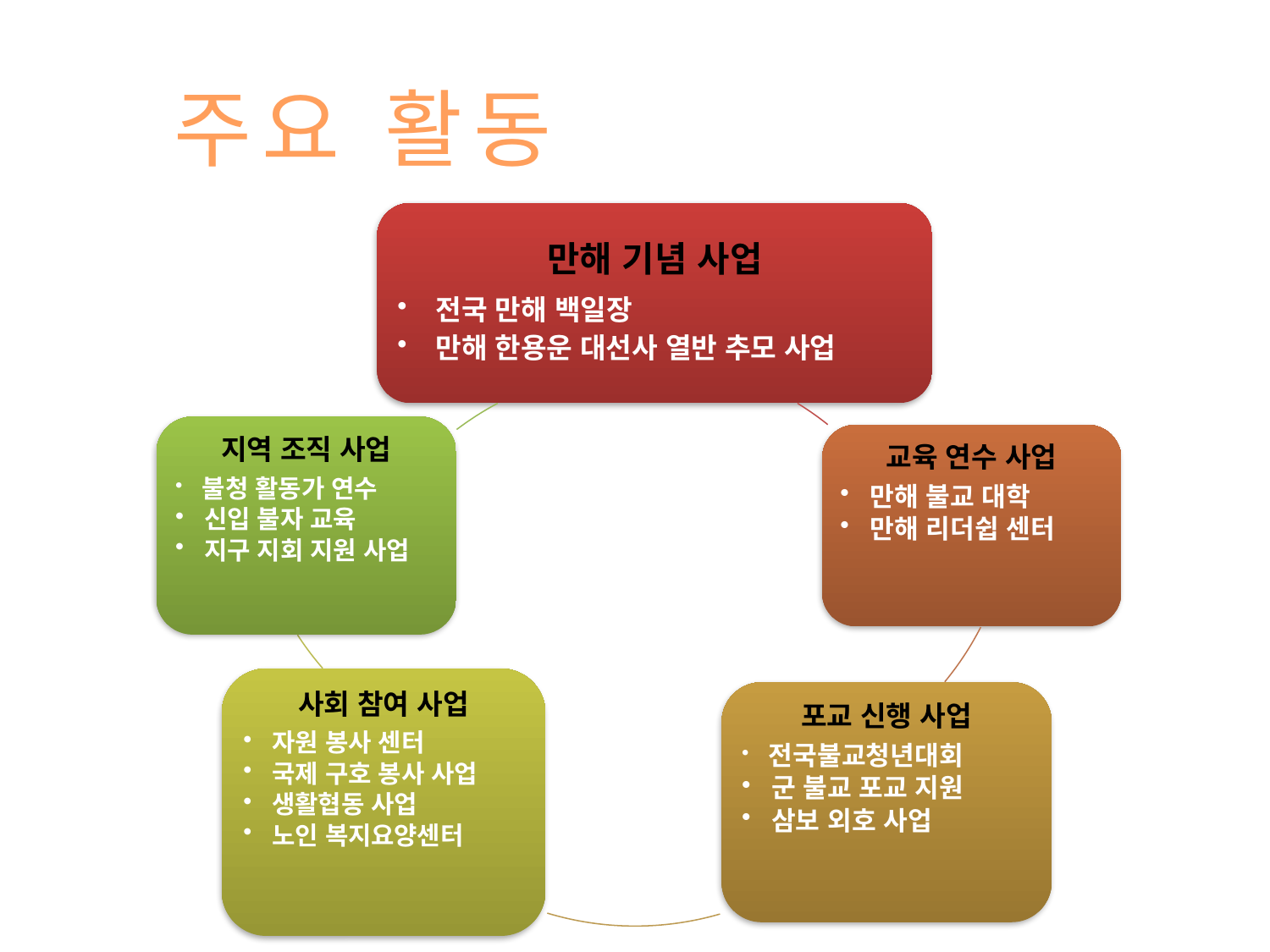

주요 활동
만해 기념 사업
 전국 만해 백일장
 만해 한용운 대선사 열반 추모 사업
교육 연수 사업
 만해 불교 대학
 만해 리더쉽 센터
포교 신행 사업
 전국불교청년대회
 군 불교 포교 지원
 삼보 외호 사업
사회 참여 사업
 자원 봉사 센터
 국제 구호 봉사 사업
 생활협동 사업
 노인 복지요양센터
지역 조직 사업
 불청 활동가 연수
 신입 불자 교육
 지구 지회 지원 사업